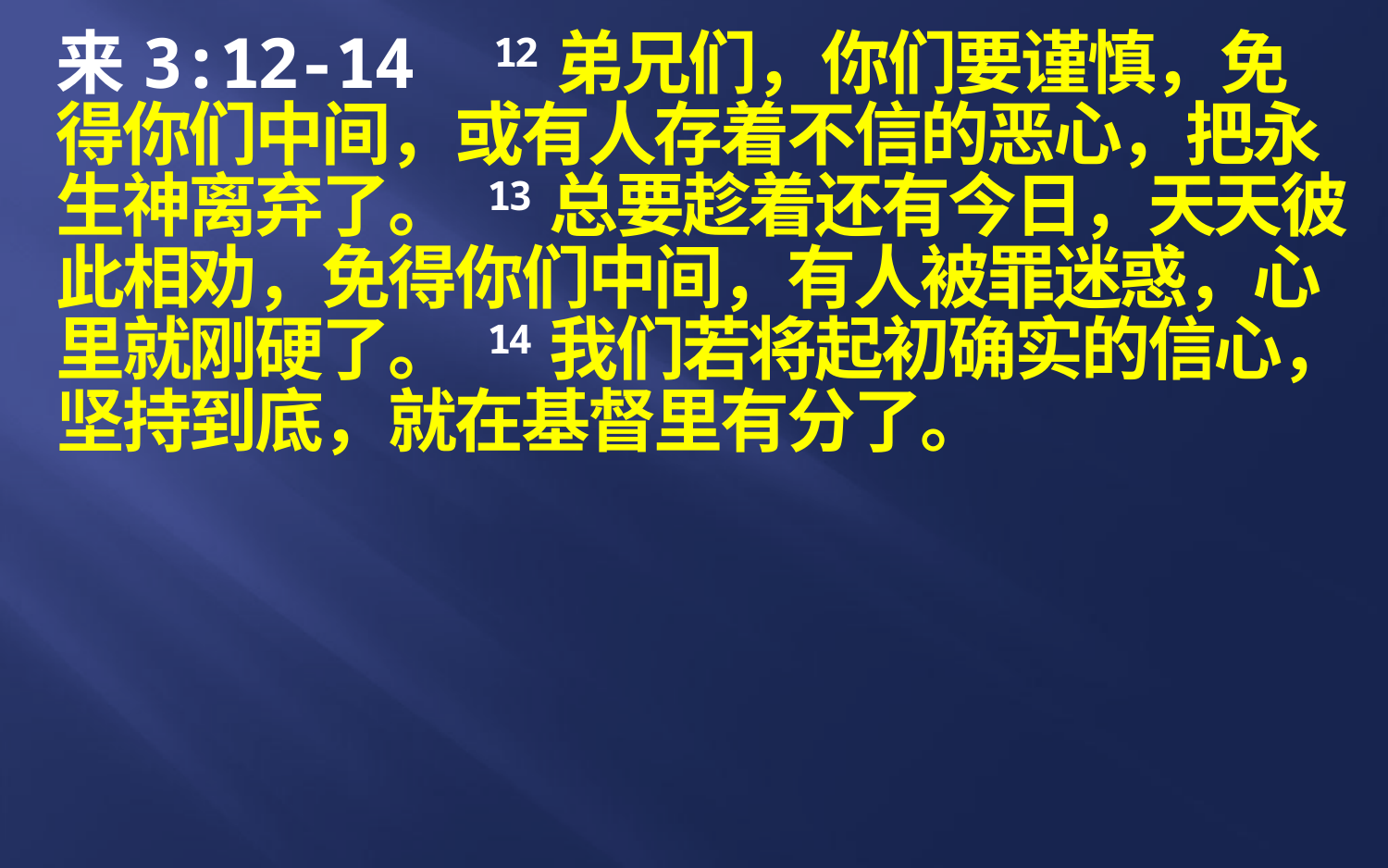

来3:12-14  12弟兄们，你们要谨慎，免得你们中间，或有人存着不信的恶心，把永生神离弃了。 13总要趁着还有今日，天天彼此相劝，免得你们中间，有人被罪迷惑，心里就刚硬了。 14我们若将起初确实的信心，坚持到底，就在基督里有分了。